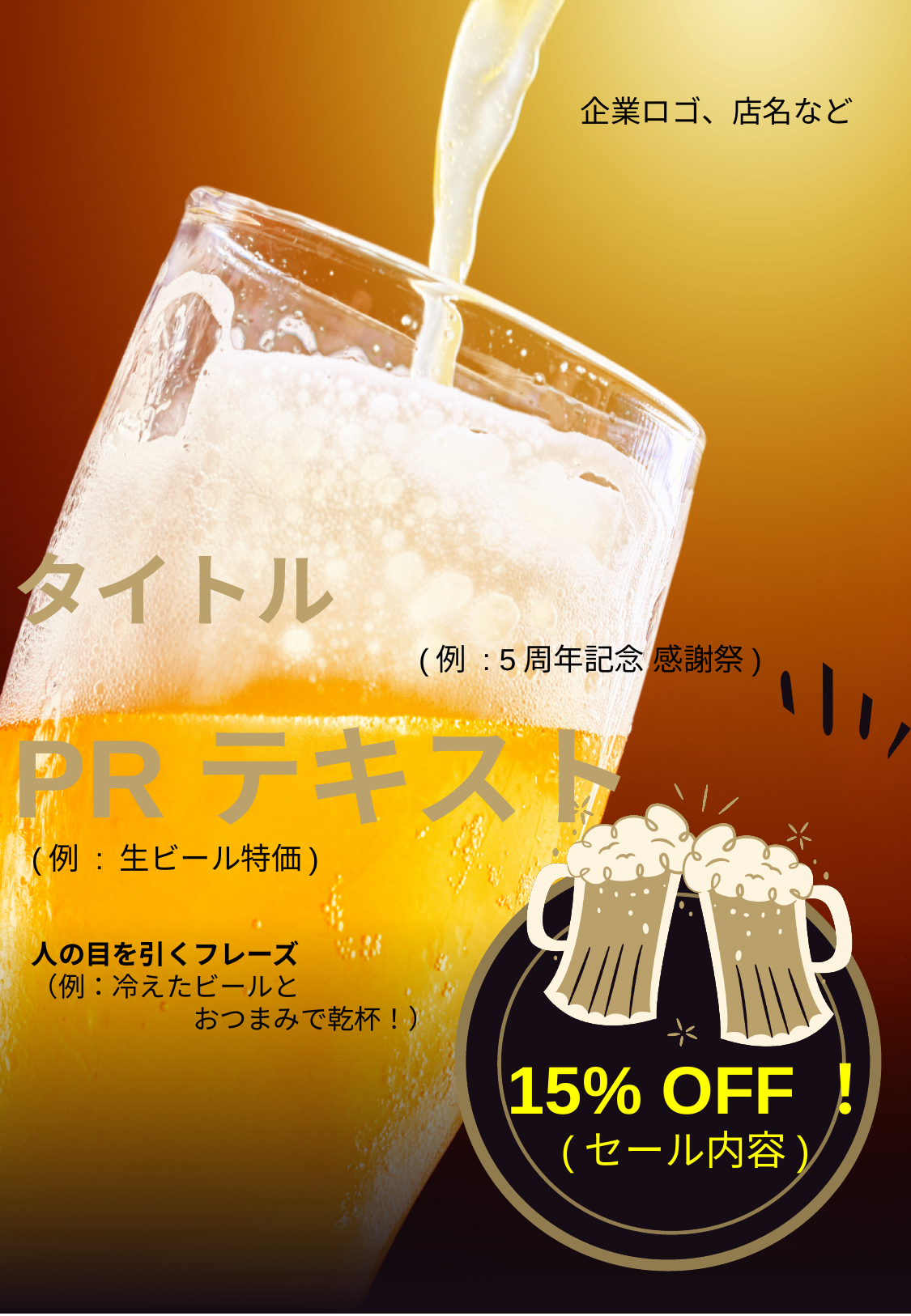

企業ロゴ、店名など
タイトル
(例 : 5周年記念 感謝祭)
PRテキスト

(例 : 生ビール特価)

人の目を引くフレーズ
（例：冷えたビールと
　　　　　　おつまみで乾杯！）
 15% OFF！
(セール内容)